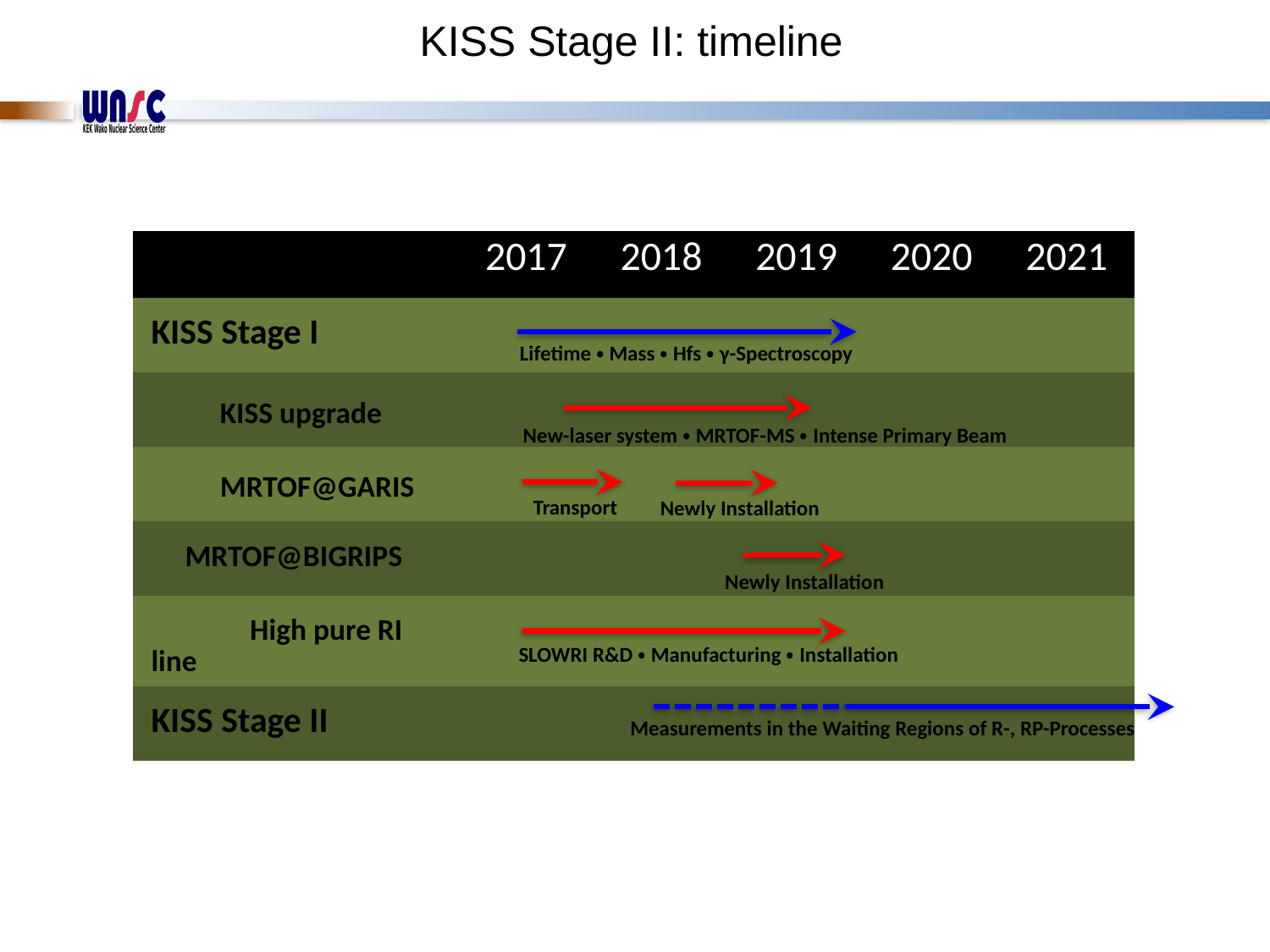

KISS Stage II: timeline
|  | 2017 | 2018 | 2019 | 2020 | 2021 |
| --- | --- | --- | --- | --- | --- |
| KISS Stage I |  |  |  |  |  |
| KISS upgrade |  |  |  |  |  |
| MRTOF@GARIS |  |  |  |  |  |
| MRTOF@BIGRIPS |  |  |  |  |  |
| High pure RI line |  |  |  |  |  |
| KISS Stage II |  |  |  |  |  |
Lifetime・Mass・Hfs・γ-Spectroscopy
New-laser system・MRTOF-MS・Intense Primary Beam
Transport
Newly Installation
Newly Installation
SLOWRI R&D・Manufacturing・Installation
Measurements in the Waiting Regions of R-, RP-Processes